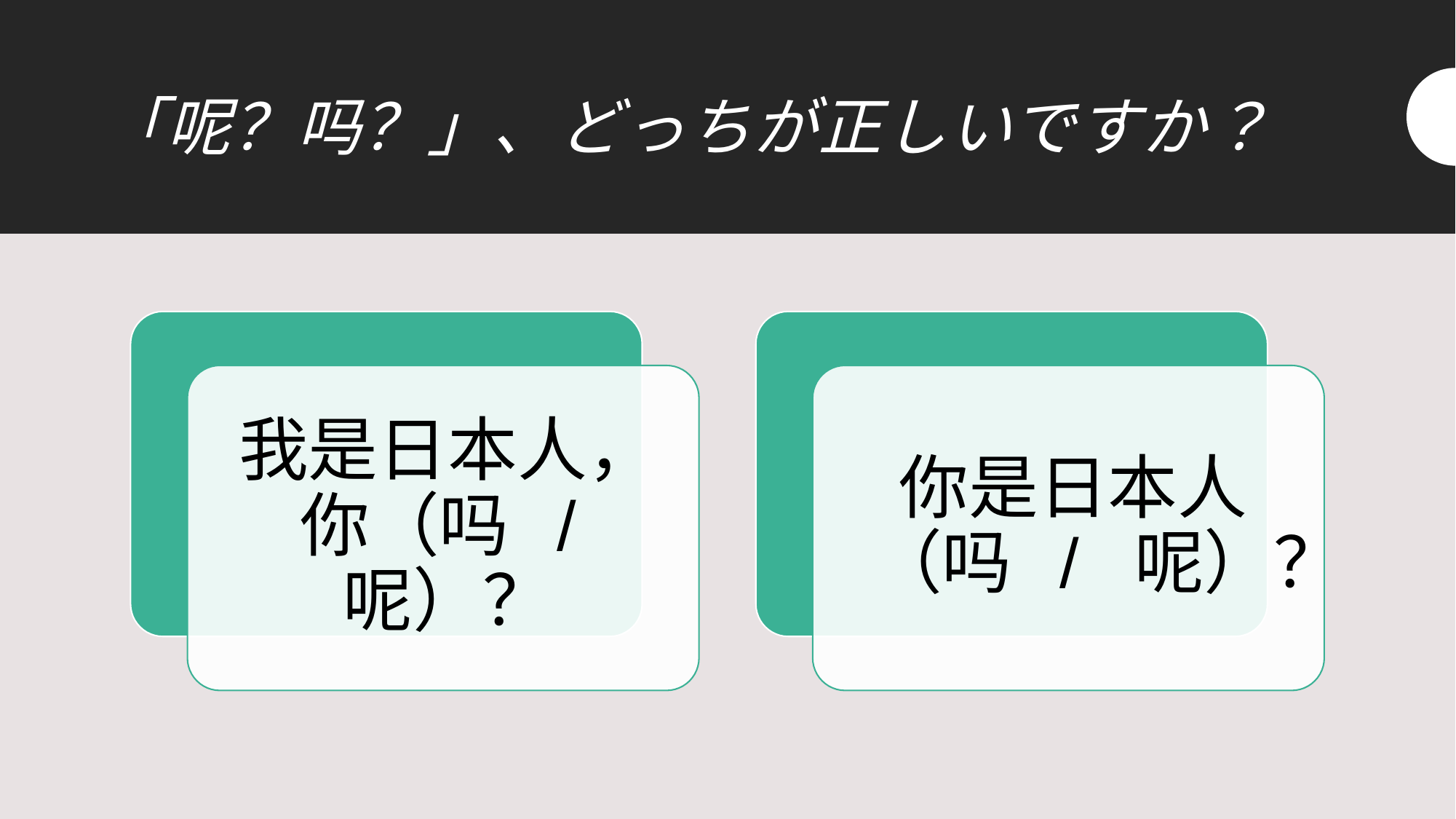

「呢？吗？」、どっちが正しいですか？

我是日本人，你（吗  /  呢）？
你是日本人（吗  /  呢）？